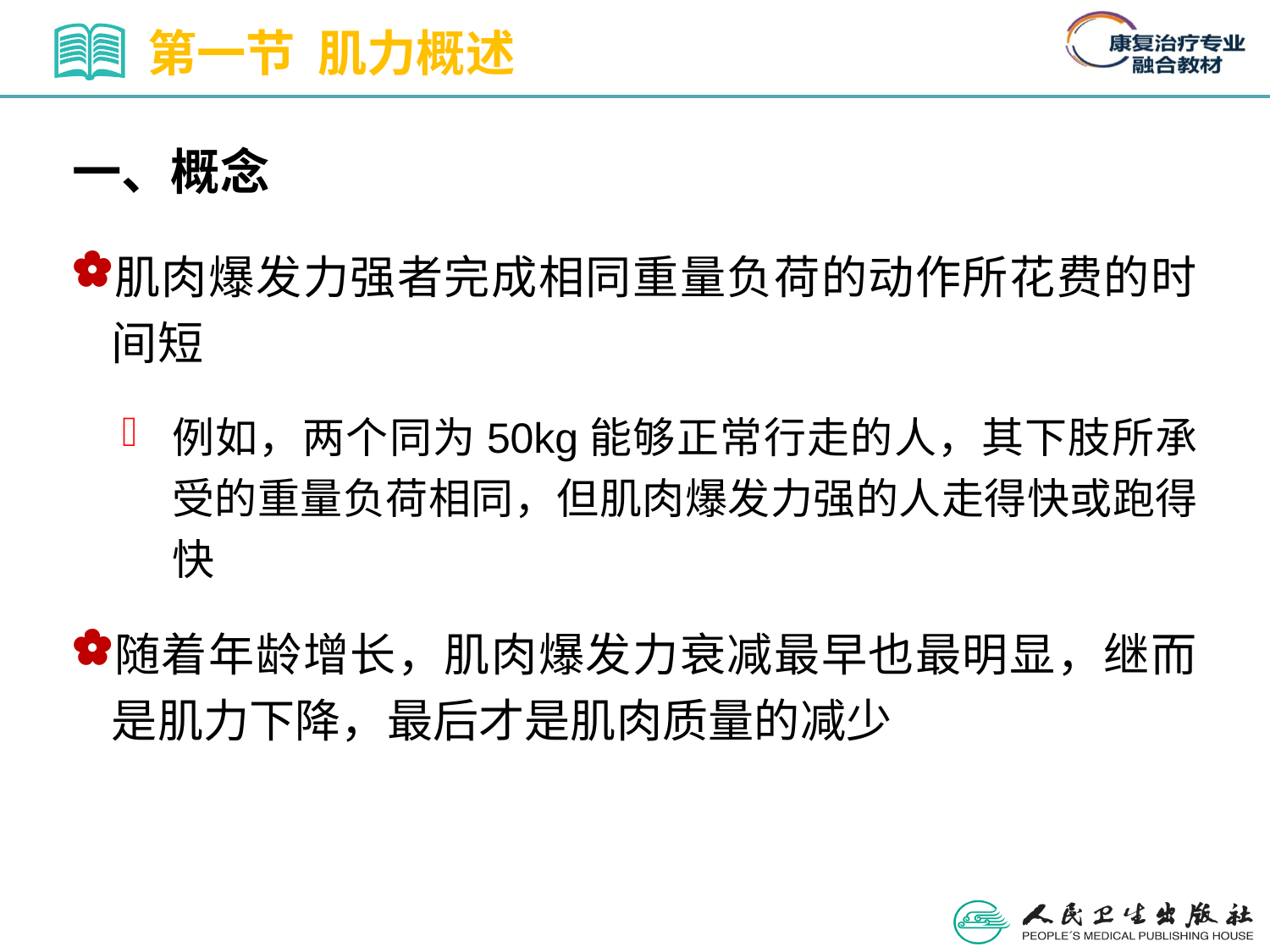

第一节  肌力概述
一、概念
肌肉爆发力强者完成相同重量负荷的动作所花费的时间短
例如，两个同为50kg能够正常行走的人，其下肢所承受的重量负荷相同，但肌肉爆发力强的人走得快或跑得快
随着年龄增长，肌肉爆发力衰减最早也最明显，继而是肌力下降，最后才是肌肉质量的减少